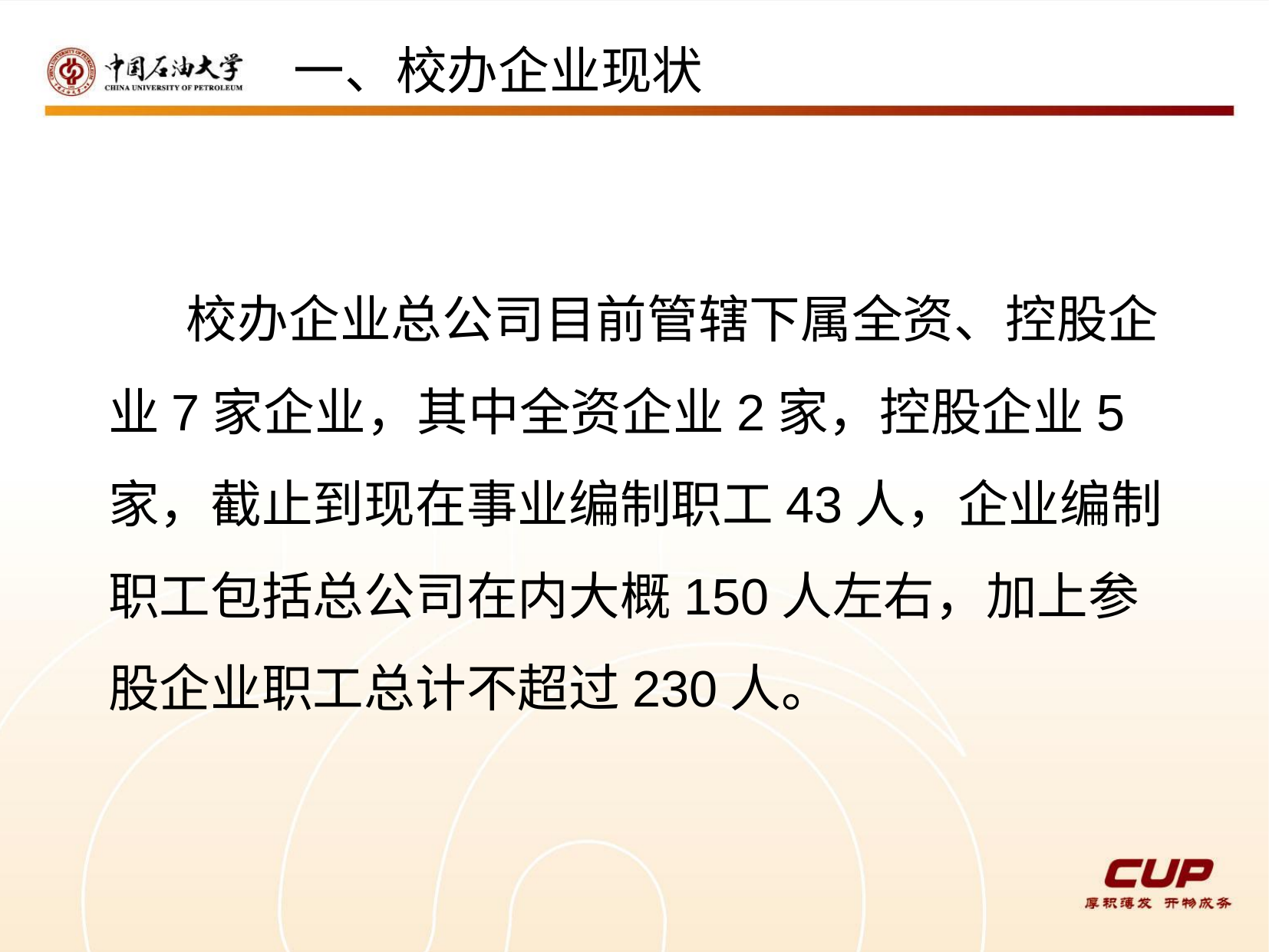

一、校办企业现状
     校办企业总公司目前管辖下属全资、控股企业7家企业，其中全资企业2家，控股企业5家，截止到现在事业编制职工43人，企业编制职工包括总公司在内大概150人左右，加上参股企业职工总计不超过230人。